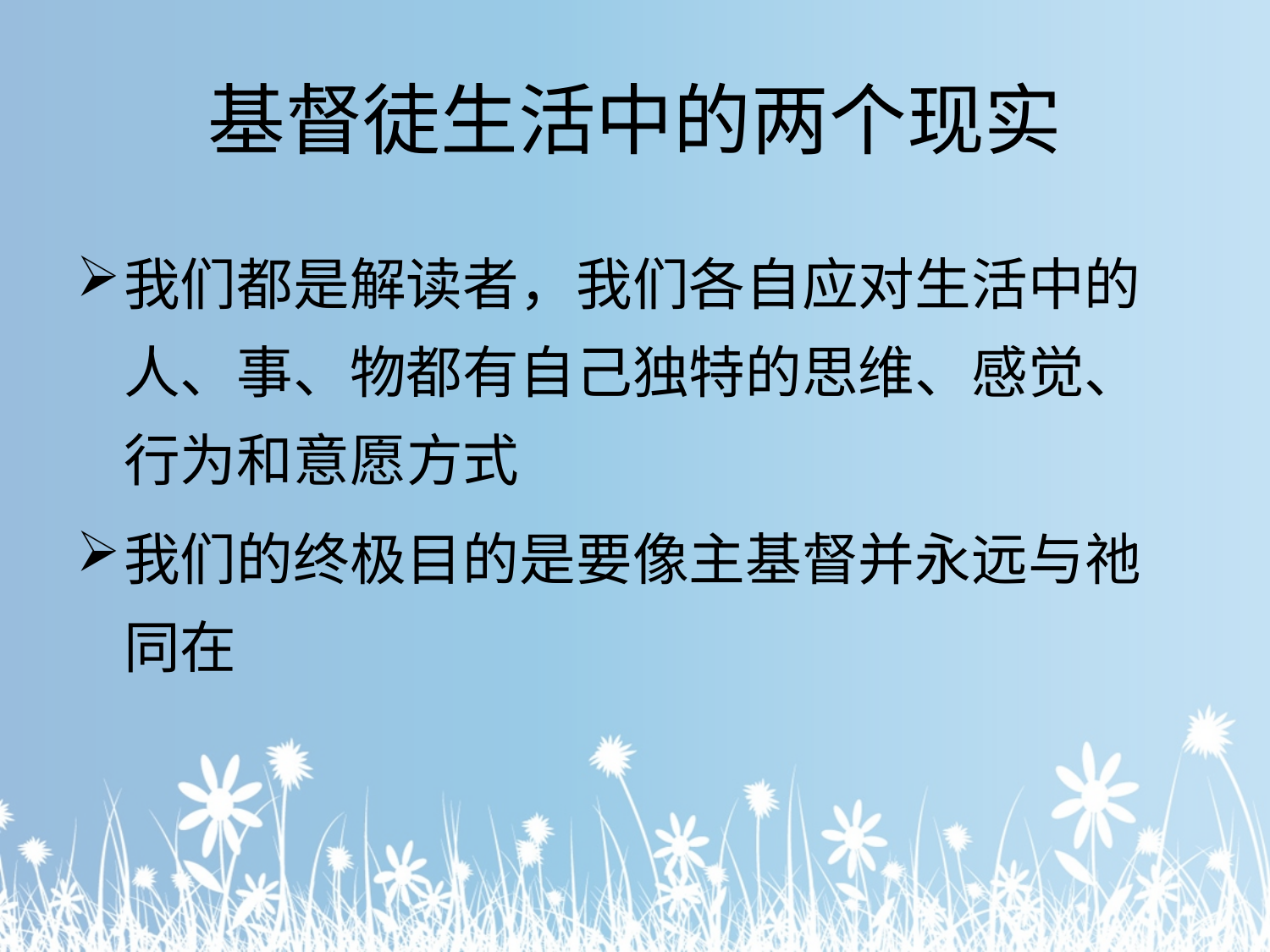

# 基督徒生活中的两个现实
我们都是解读者，我们各自应对生活中的人、事、物都有自己独特的思维、感觉、行为和意愿方式
我们的终极目的是要像主基督并永远与祂同在